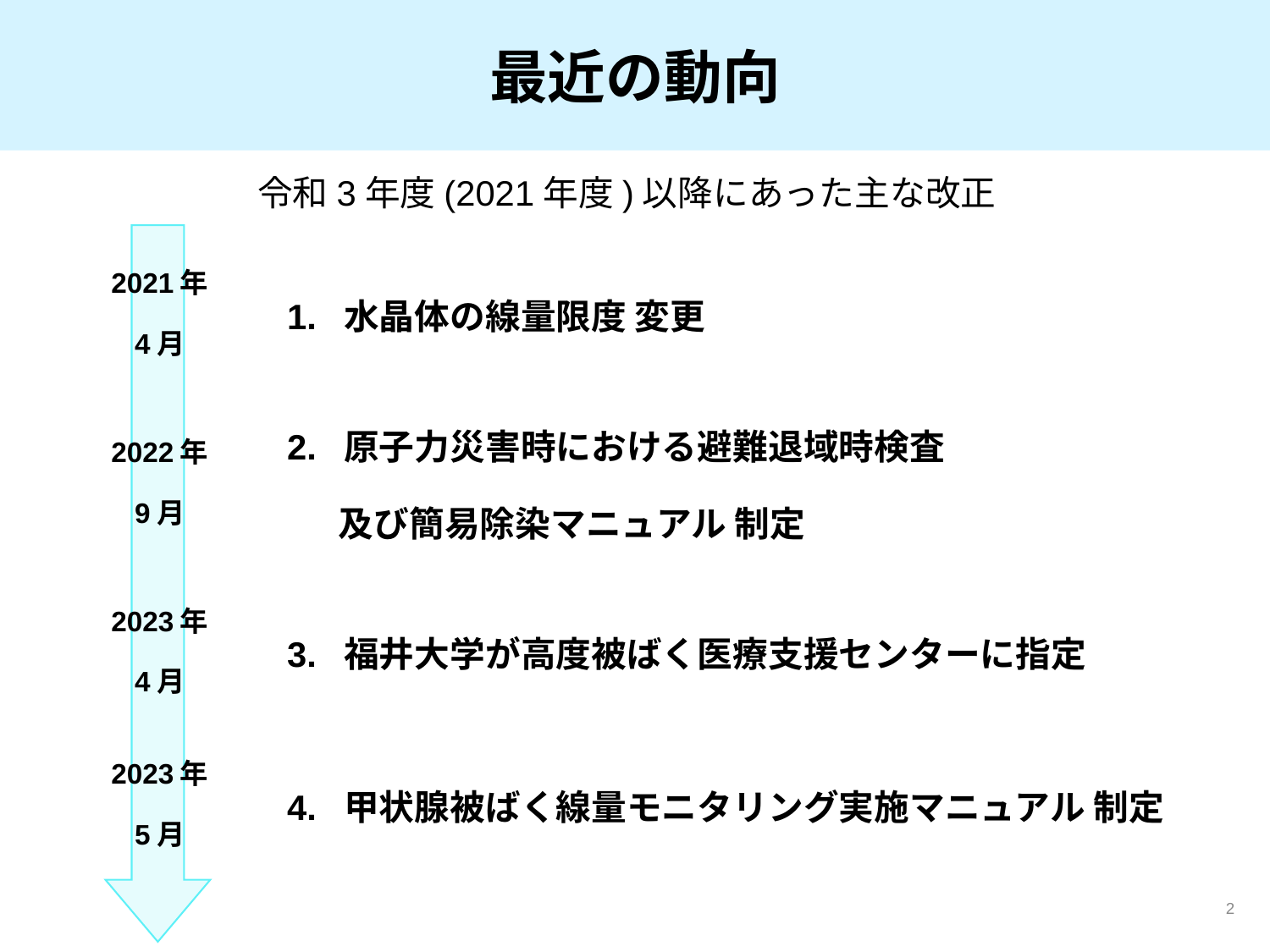

# 最近の動向
令和3年度(2021年度)以降にあった主な改正
| 2021年 4月 | 1. 水晶体の線量限度 変更 |
| --- | --- |
| 2022年 9月 | 2. 原子力災害時における避難退域時検査 　 及び簡易除染マニュアル 制定 |
| 2023年 4月 | 3. 福井大学が高度被ばく医療支援センターに指定 |
| 2023年 5月 | 4. 甲状腺被ばく線量モニタリング実施マニュアル 制定 |

2
2